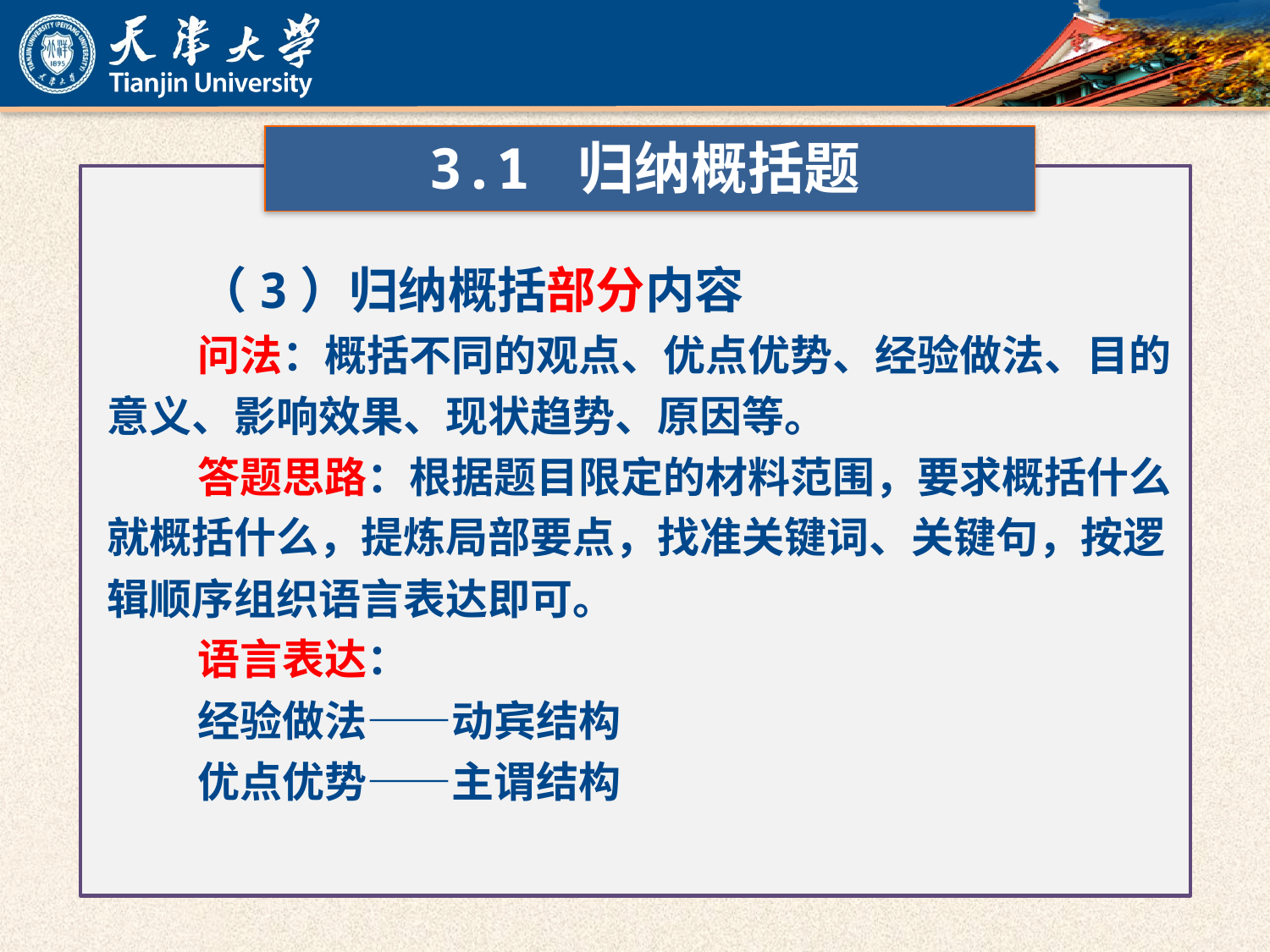

3.1 归纳概括题

（3）归纳概括部分内容
问法：概括不同的观点、优点优势、经验做法、目的意义、影响效果、现状趋势、原因等。
答题思路：根据题目限定的材料范围，要求概括什么就概括什么，提炼局部要点，找准关键词、关键句，按逻辑顺序组织语言表达即可。
语言表达：
经验做法——动宾结构
优点优势——主谓结构